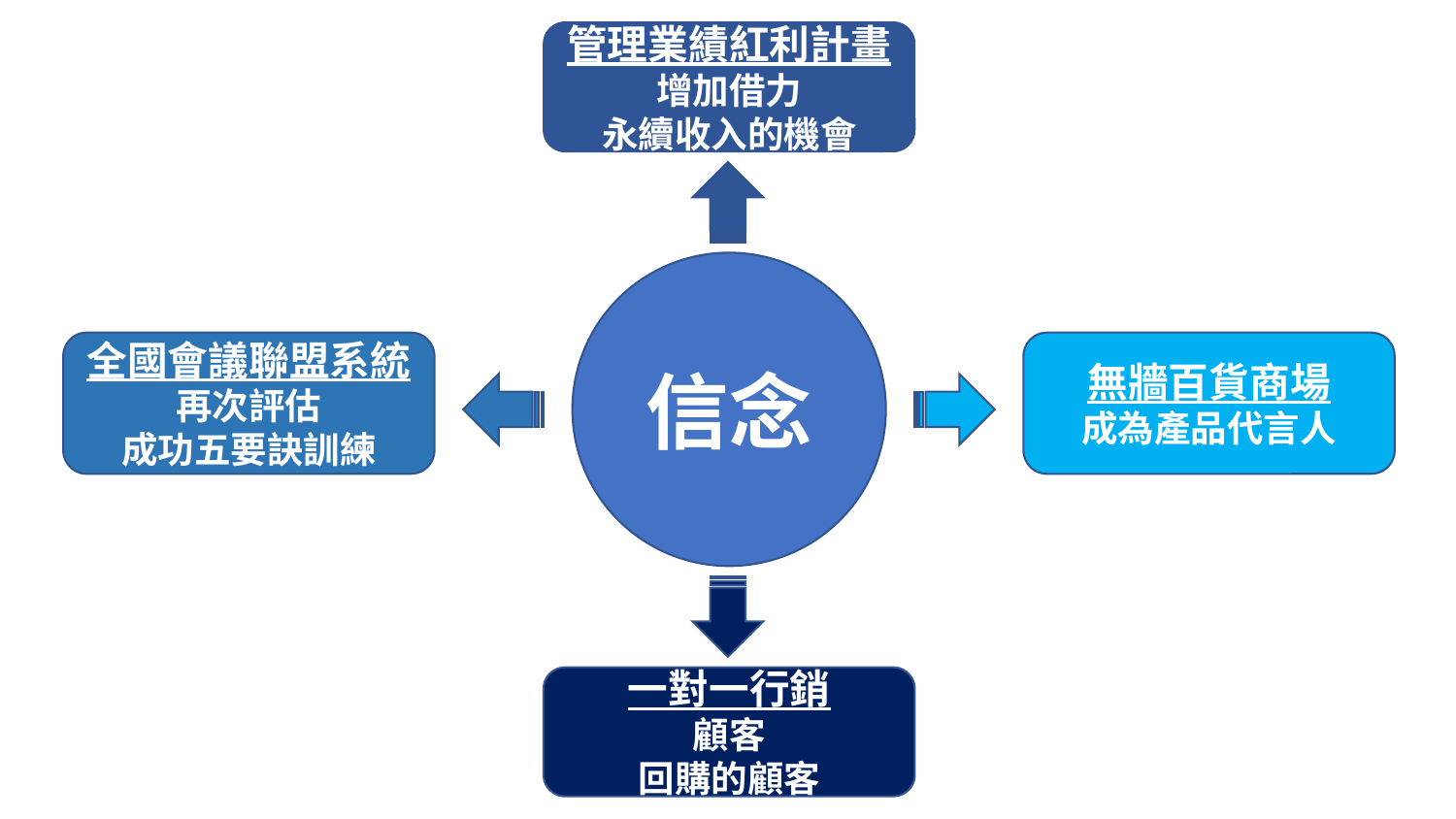

管理業績紅利計畫
增加借力
永續收入的機會

信念
全國會議聯盟系統
再次評估
成功五要訣訓練
無牆百貨商場
成為產品代言人

一對一行銷
顧客
回購的顧客